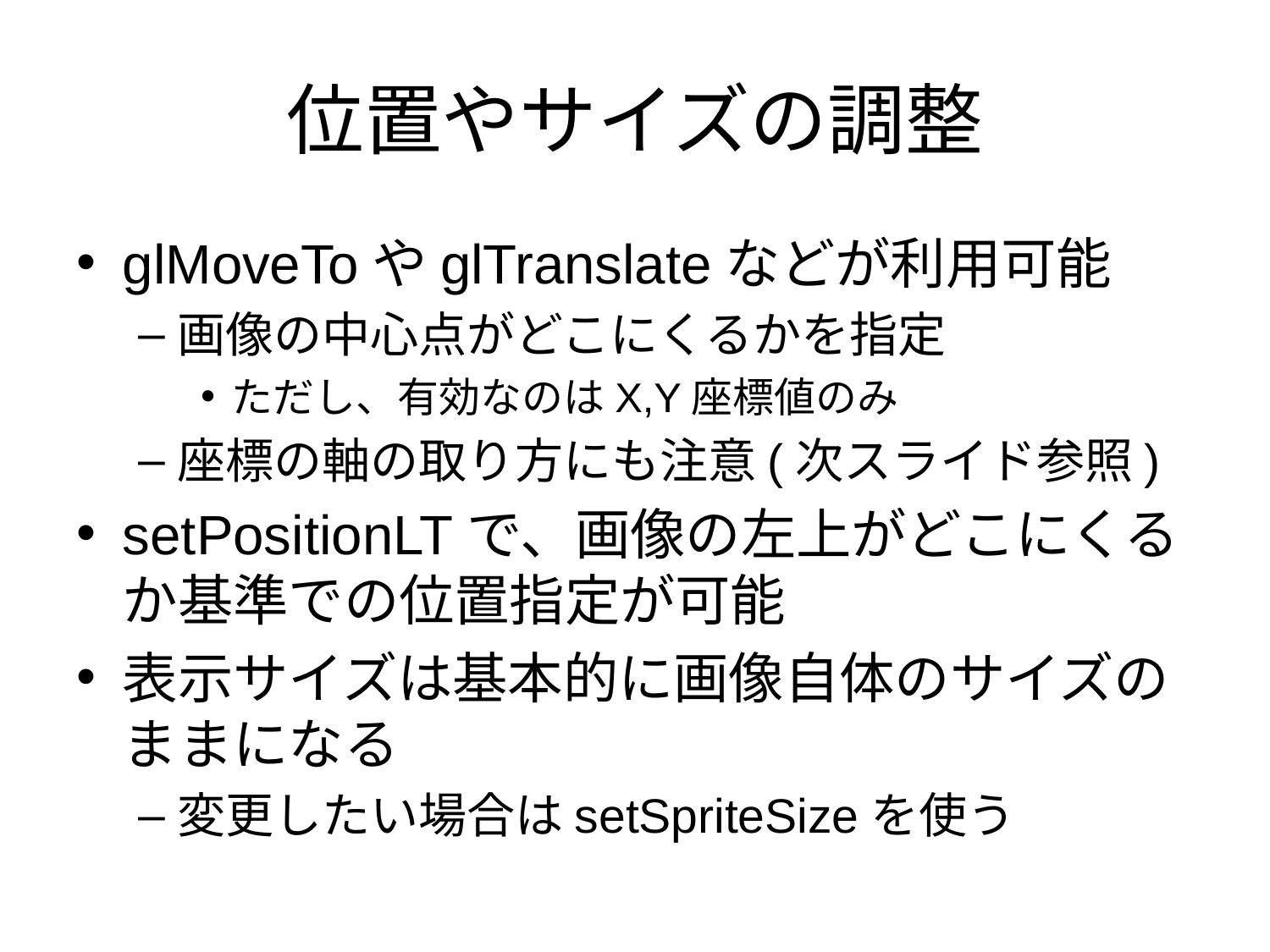

# 位置やサイズの調整
glMoveToやglTranslateなどが利用可能
画像の中心点がどこにくるかを指定
ただし、有効なのはX,Y座標値のみ
座標の軸の取り方にも注意(次スライド参照)
setPositionLTで、画像の左上がどこにくるか基準での位置指定が可能
表示サイズは基本的に画像自体のサイズのままになる
変更したい場合はsetSpriteSizeを使う